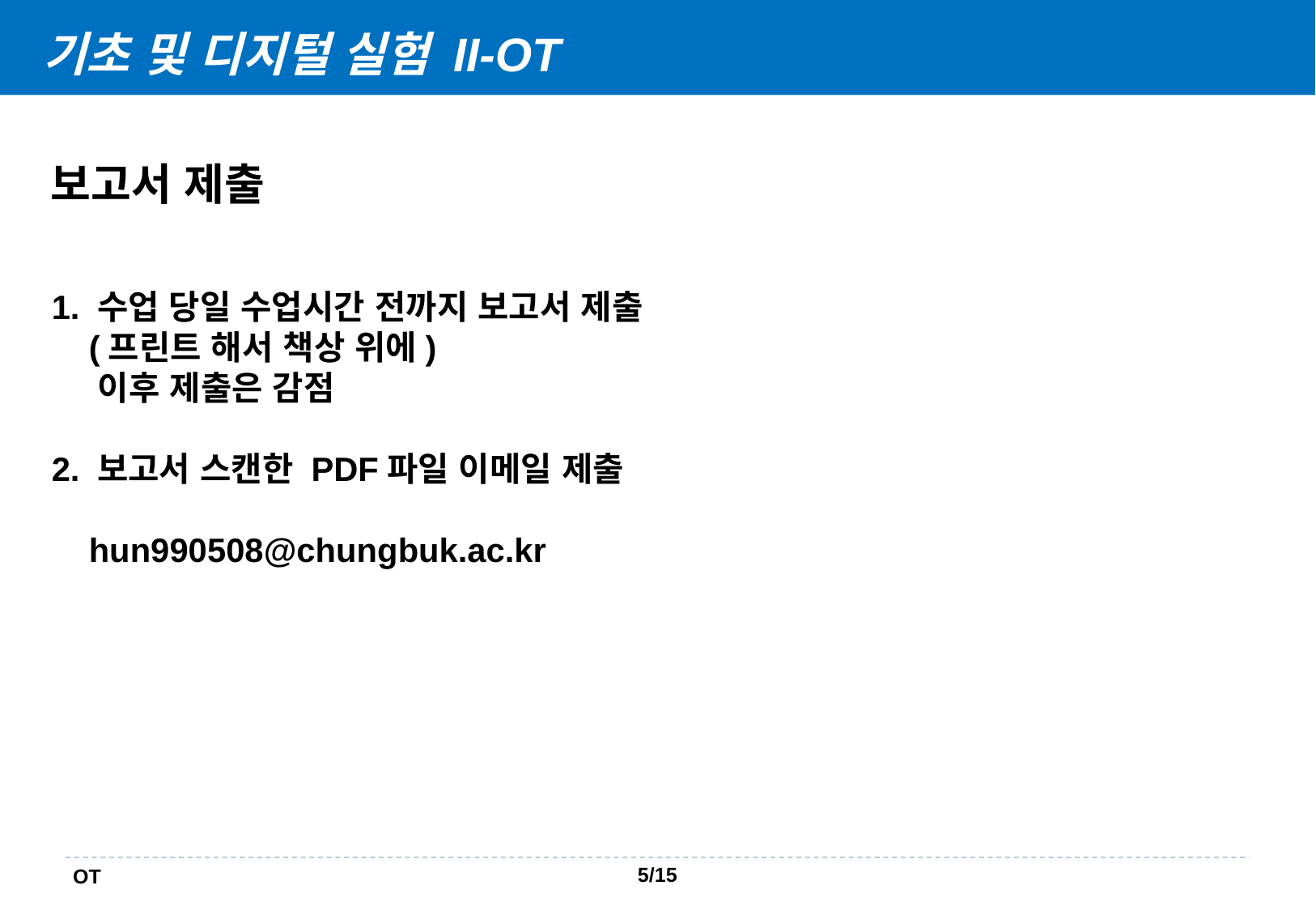

# 기초 및 디지털 실험 II-OT
보고서 제출
1. 수업 당일 수업시간 전까지 보고서 제출
    (프린트 해서 책상 위에)
    이후 제출은 감점

2. 보고서 스캔한 PDF파일 이메일 제출
    hun990508@chungbuk.ac.kr